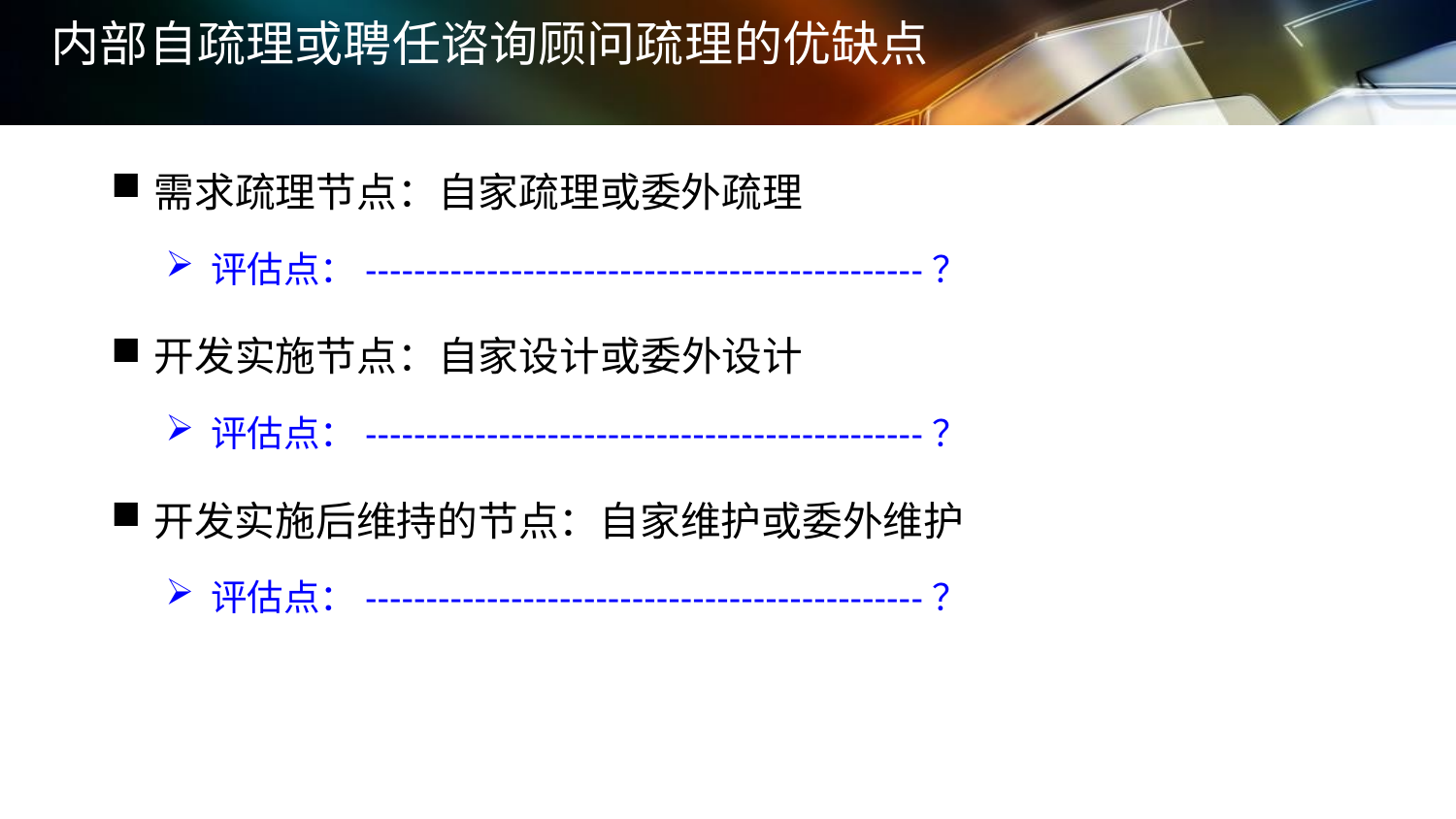

# 内部自疏理或聘任谘询顾问疏理的优缺点
需求疏理节点：自家疏理或委外疏理
评估点：----------------------------------------------？

开发实施节点：自家设计或委外设计
评估点：----------------------------------------------？

开发实施后维持的节点：自家维护或委外维护
评估点：----------------------------------------------？